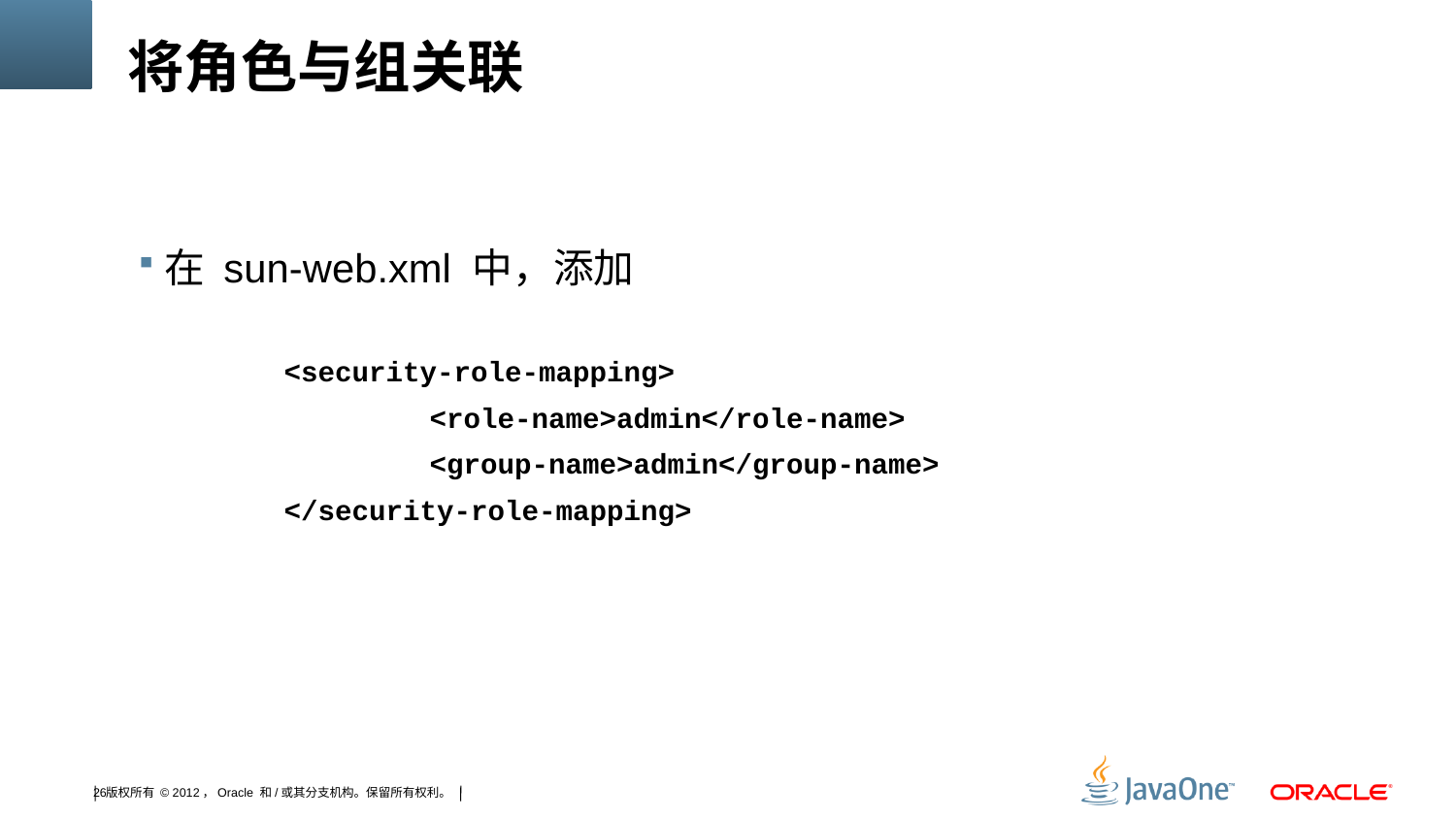

# 将角色与组关联

在 sun-web.xml 中，添加

	<security-role-mapping>
		<role-name>admin</role-name>
		<group-name>admin</group-name>
	</security-role-mapping>